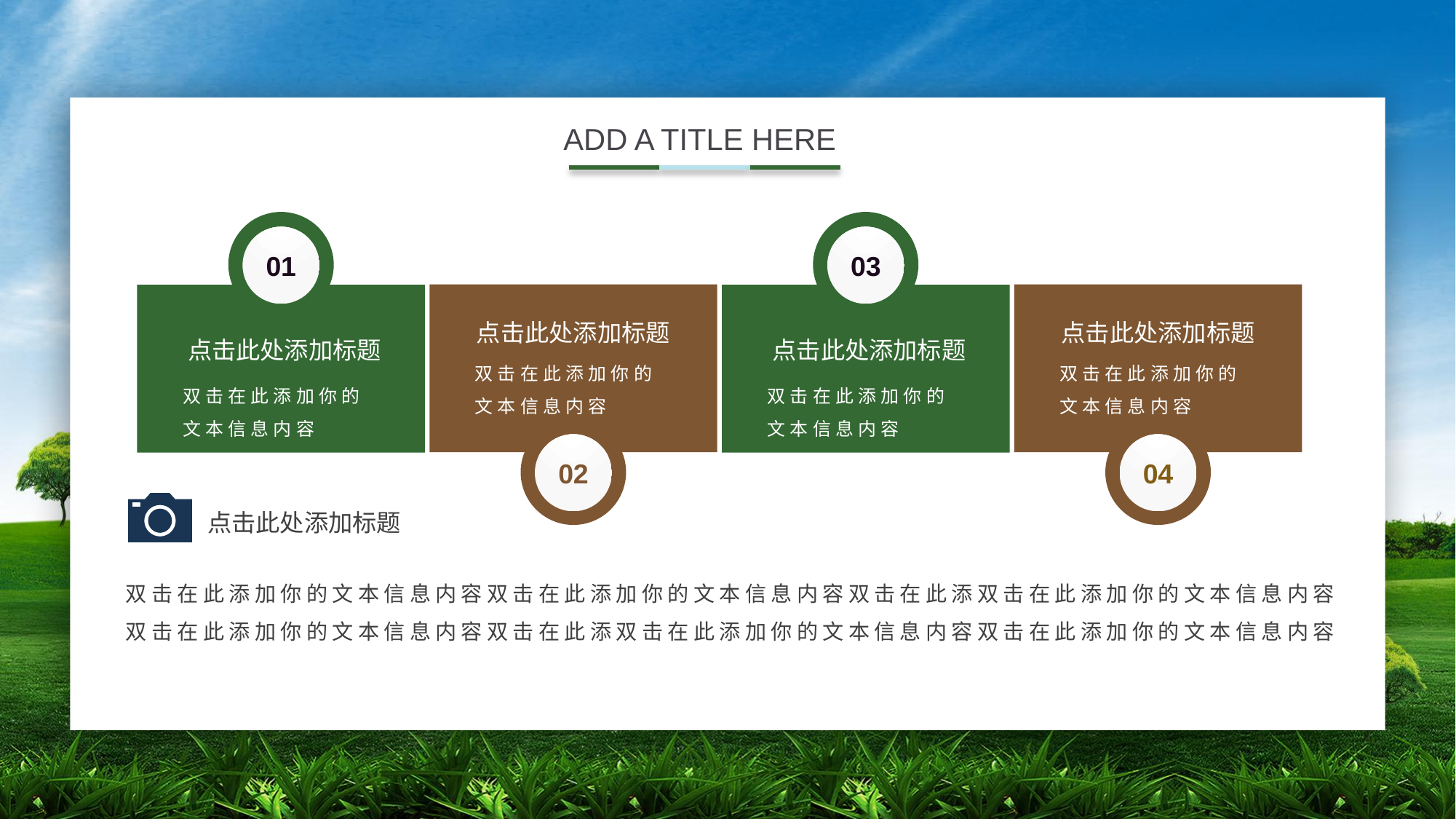

ADD A TITLE HERE

01

点击此处添加标题
双击在此添加你的文本信息内容

03

点击此处添加标题
双击在此添加你的文本信息内容

点击此处添加标题
双击在此添加你的文本信息内容

02

点击此处添加标题
双击在此添加你的文本信息内容

04

点击此处添加标题
双击在此添加你的文本信息内容双击在此添加你的文本信息内容双击在此添双击在此添加你的文本信息内容双击在此添加你的文本信息内容双击在此添双击在此添加你的文本信息内容双击在此添加你的文本信息内容